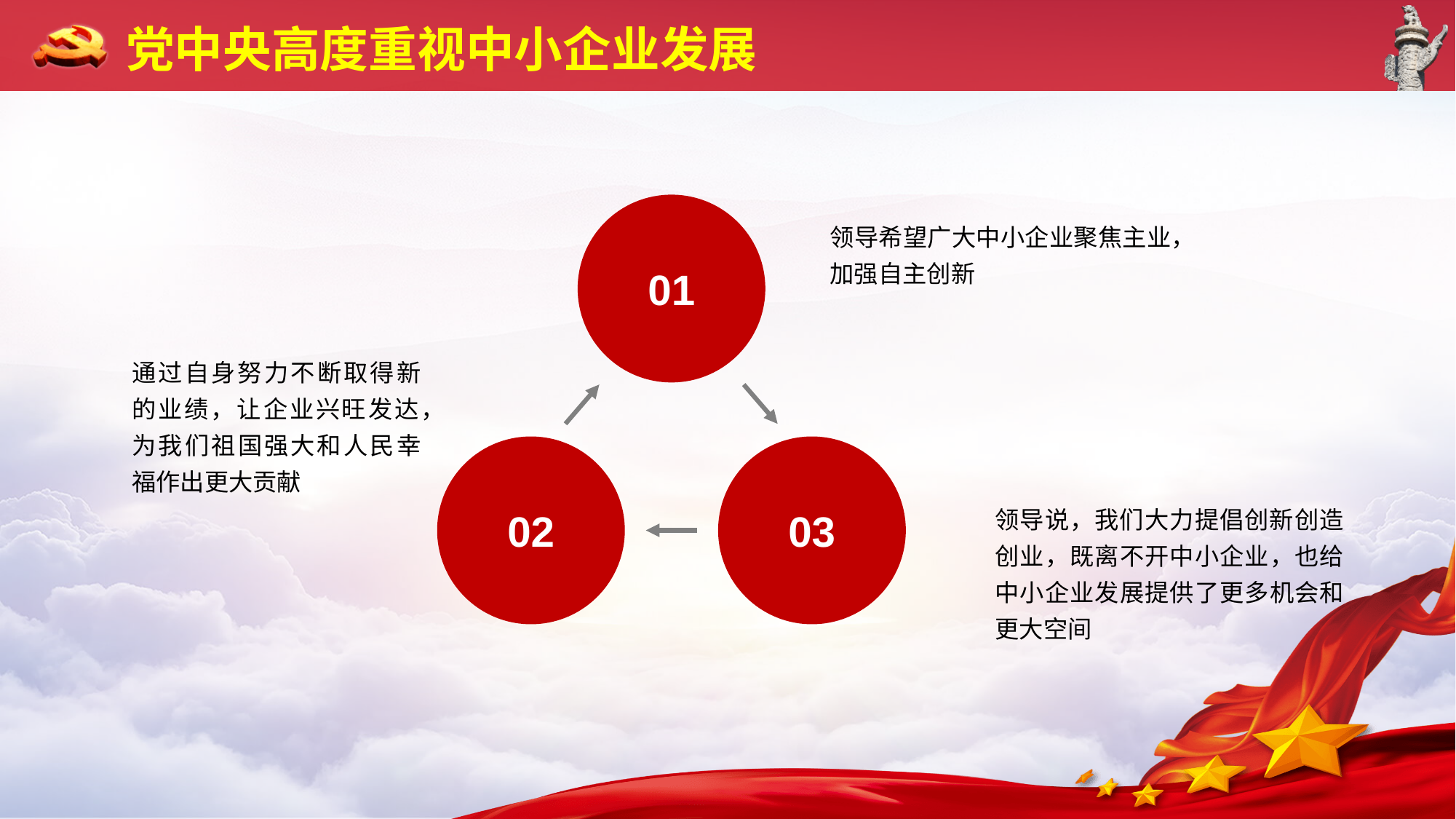

党中央高度重视中小企业发展
01
02
03

领导希望广大中小企业聚焦主业，加强自主创新
通过自身努力不断取得新的业绩，让企业兴旺发达，为我们祖国强大和人民幸福作出更大贡献
领导说，我们大力提倡创新创造创业，既离不开中小企业，也给中小企业发展提供了更多机会和更大空间